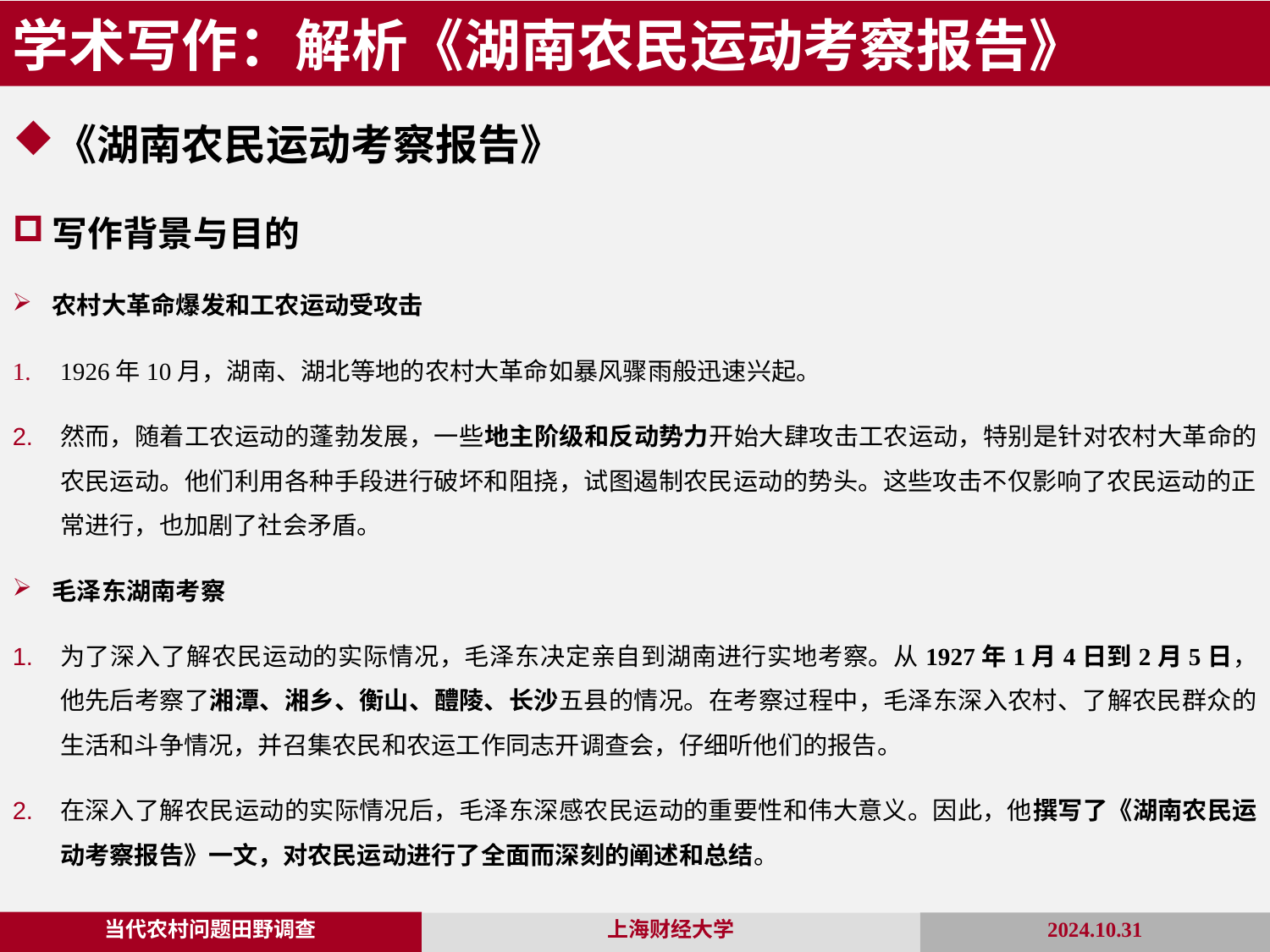

学术写作：解析《湖南农民运动考察报告》
《湖南农民运动考察报告》
写作背景与目的
农村大革命爆发和工农运动受攻击
1926年10月，湖南、湖北等地的农村大革命如暴风骤雨般迅速兴起。
然而，随着工农运动的蓬勃发展，一些地主阶级和反动势力开始大肆攻击工农运动，特别是针对农村大革命的农民运动。他们利用各种手段进行破坏和阻挠，试图遏制农民运动的势头。这些攻击不仅影响了农民运动的正常进行，也加剧了社会矛盾。
毛泽东湖南考察
为了深入了解农民运动的实际情况，毛泽东决定亲自到湖南进行实地考察。从1927年1月4日到2月5日，他先后考察了湘潭、湘乡、衡山、醴陵、长沙五县的情况。在考察过程中，毛泽东深入农村、了解农民群众的生活和斗争情况，并召集农民和农运工作同志开调查会，仔细听他们的报告。
在深入了解农民运动的实际情况后，毛泽东深感农民运动的重要性和伟大意义。因此，他撰写了《湖南农民运动考察报告》一文，对农民运动进行了全面而深刻的阐述和总结。
当代农村问题田野调查
2024.10.31
上海财经大学